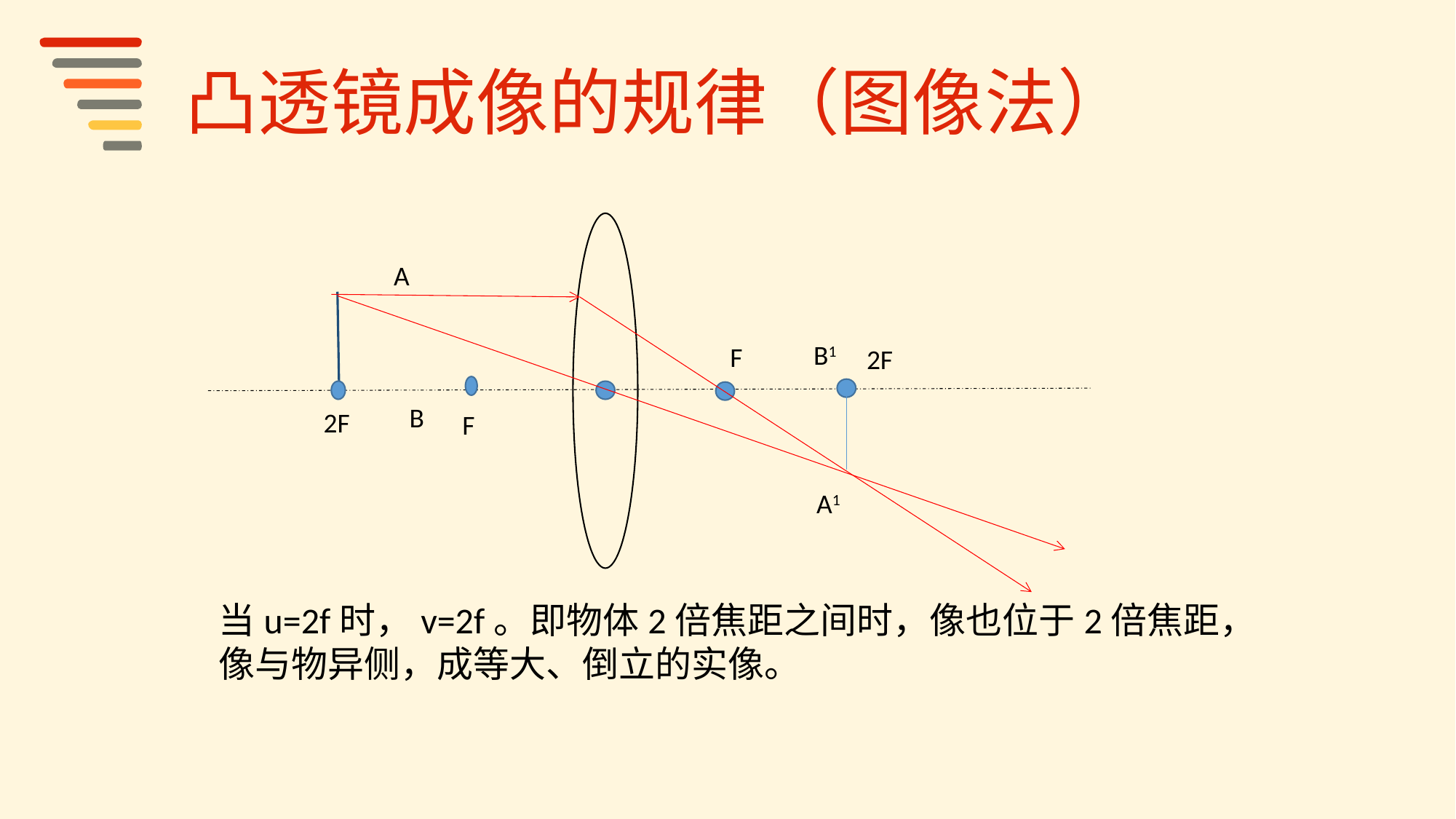

凸透镜成像的规律（图像法）

A
B1
F
2F

B
2F
F
A1
当u=2f时，v=2f。即物体2倍焦距之间时，像也位于2倍焦距，像与物异侧，成等大、倒立的实像。